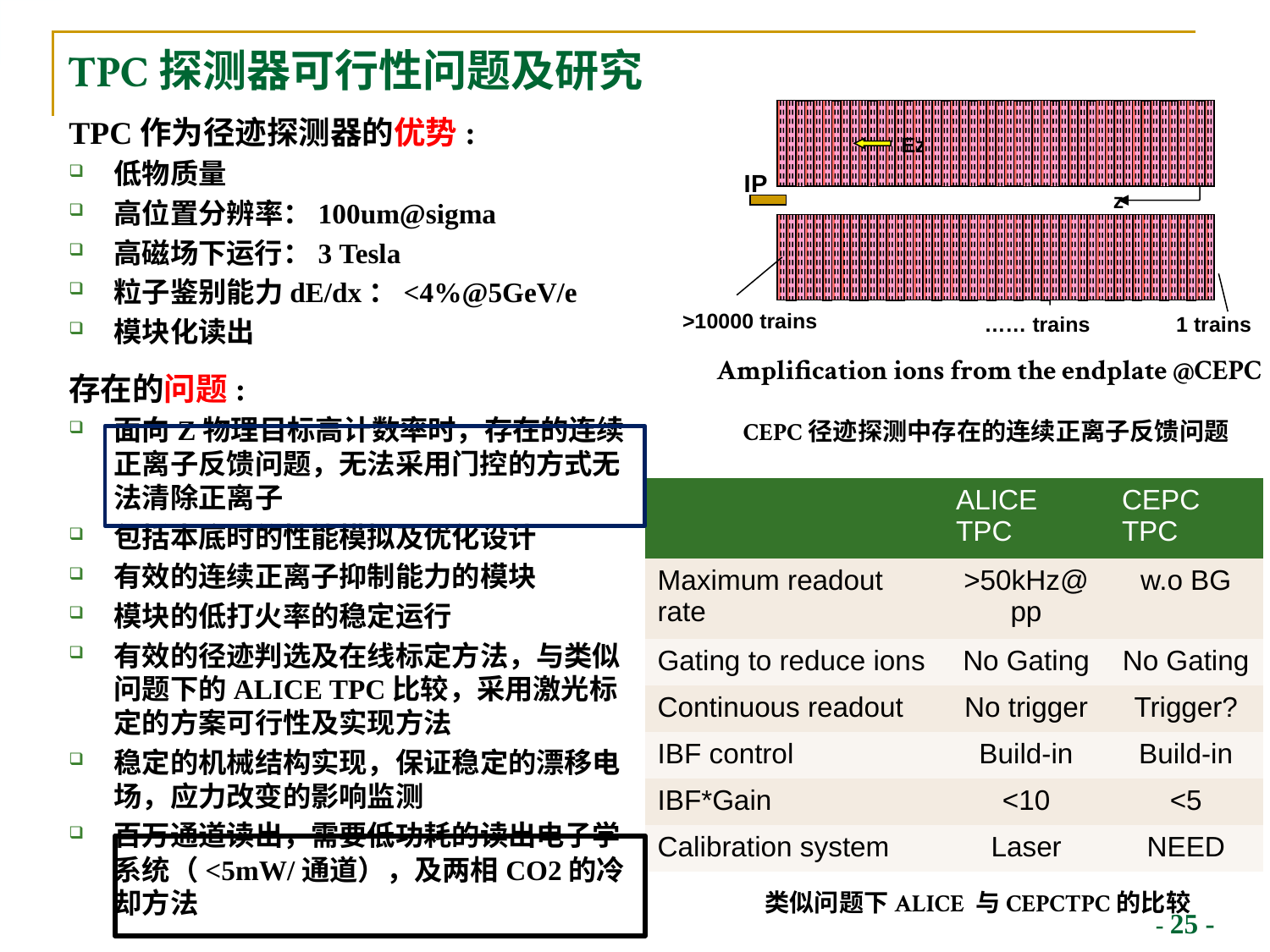

# TPC探测器可行性问题及研究
TPC作为径迹探测器的优势:
低物质量
高位置分辨率：100um@sigma
高磁场下运行：3 Tesla
粒子鉴别能力dE/dx：<4%@5GeV/e
模块化读出

存在的问题:
面向Z物理目标高计数率时，存在的连续正离子反馈问题，无法采用门控的方式无法清除正离子
包括本底时的性能模拟及优化设计
有效的连续正离子抑制能力的模块
模块的低打火率的稳定运行
有效的径迹判选及在线标定方法，与类似问题下的ALICE TPC比较，采用激光标定的方案可行性及实现方法
稳定的机械结构实现，保证稳定的漂移电场，应力改变的影响监测
百万通道读出，需要低功耗的读出电子学系统（<5mW/通道），及两相CO2的冷却方法

>10000 trains
IP

Ez

…… trains

z

r

1 trains

Amplification ions from the endplate @CEPC
CEPC径迹探测中存在的连续正离子反馈问题

|  | ALICE TPC | CEPC TPC |
| --- | --- | --- |
| Maximum readout rate | >50kHz@pp | w.o BG |
| Gating to reduce ions | No Gating | No Gating |
| Continuous readout | No trigger | Trigger? |
| IBF control | Build-in | Build-in |
| IBF\*Gain | <10 | <5 |
| Calibration system | Laser | NEED |

类似问题下ALICE 与CEPCTPC的比较